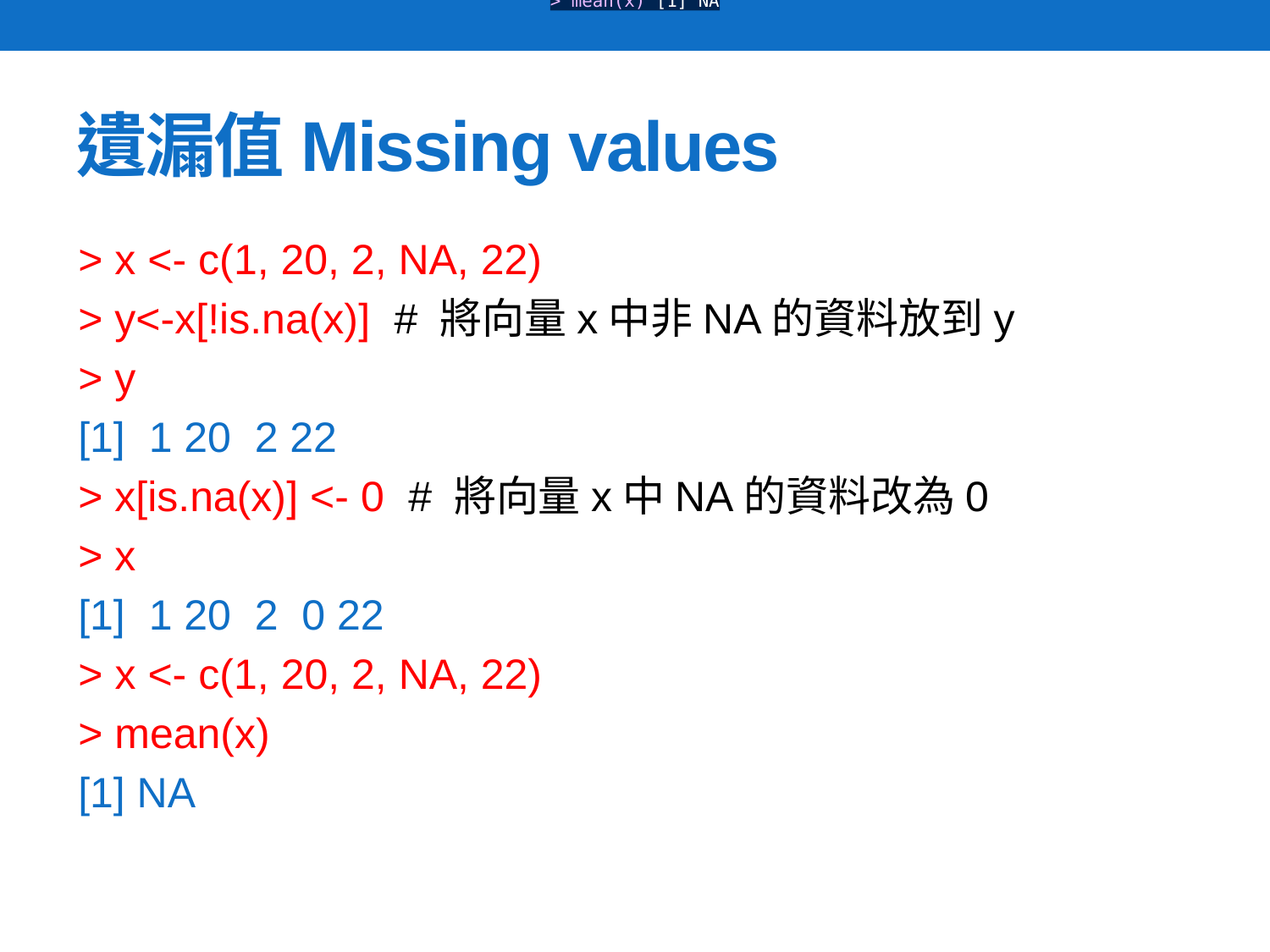

> mean(x) [1] NA
# 遺漏值Missing values
> x <- c(1, 20, 2, NA, 22)
> y<-x[!is.na(x)]  # 將向量x中非NA的資料放到y
> y
[1]  1 20  2 22
> x[is.na(x)] <- 0  # 將向量x中NA的資料改為0
> x
[1]  1 20  2  0 22
> x <- c(1, 20, 2, NA, 22)
> mean(x)
[1] NA